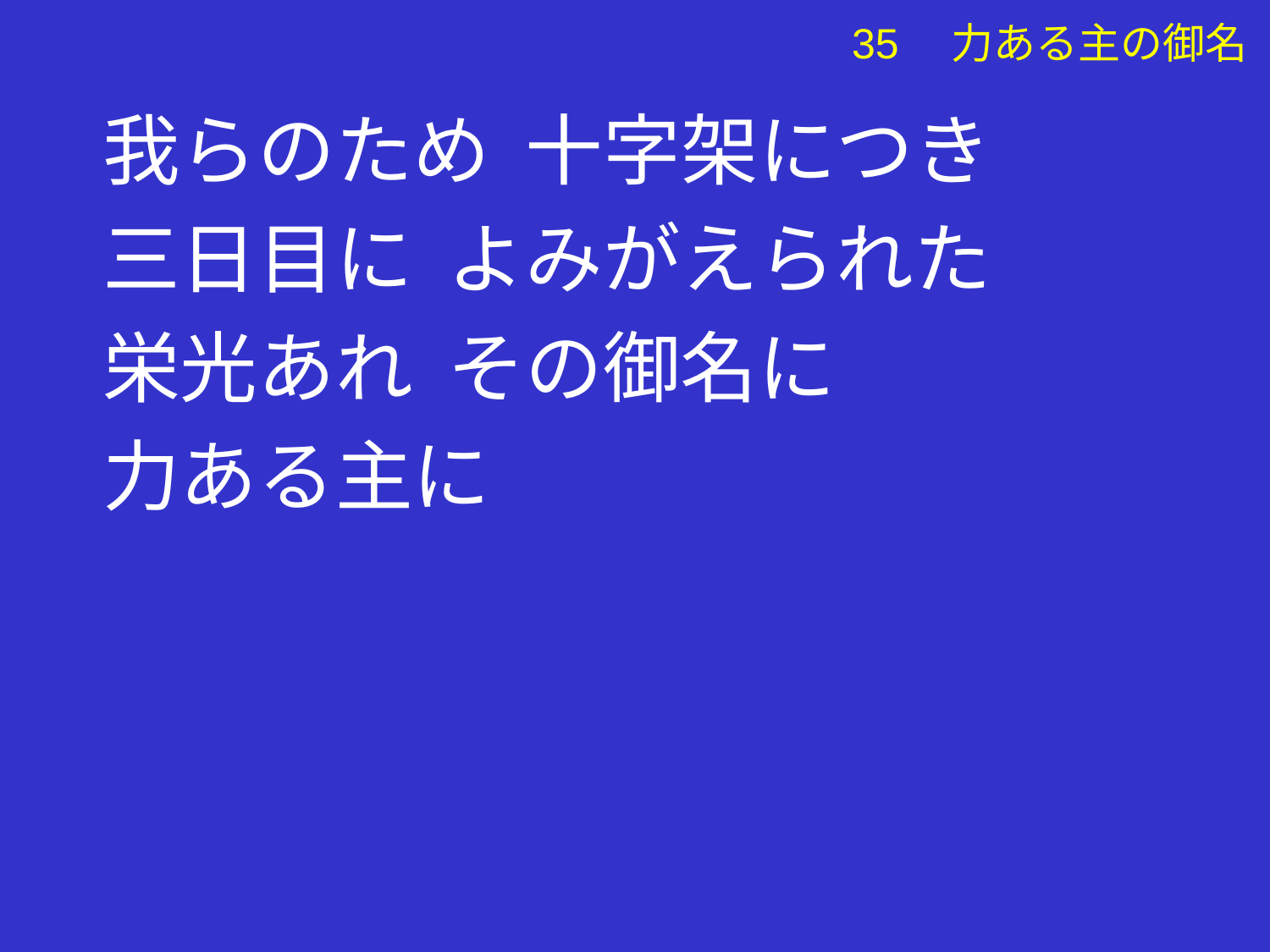

我らのため  十字架につき
三日目に  よみがえられた
栄光あれ  その御名に
力ある主に
# 35　力ある主の御名